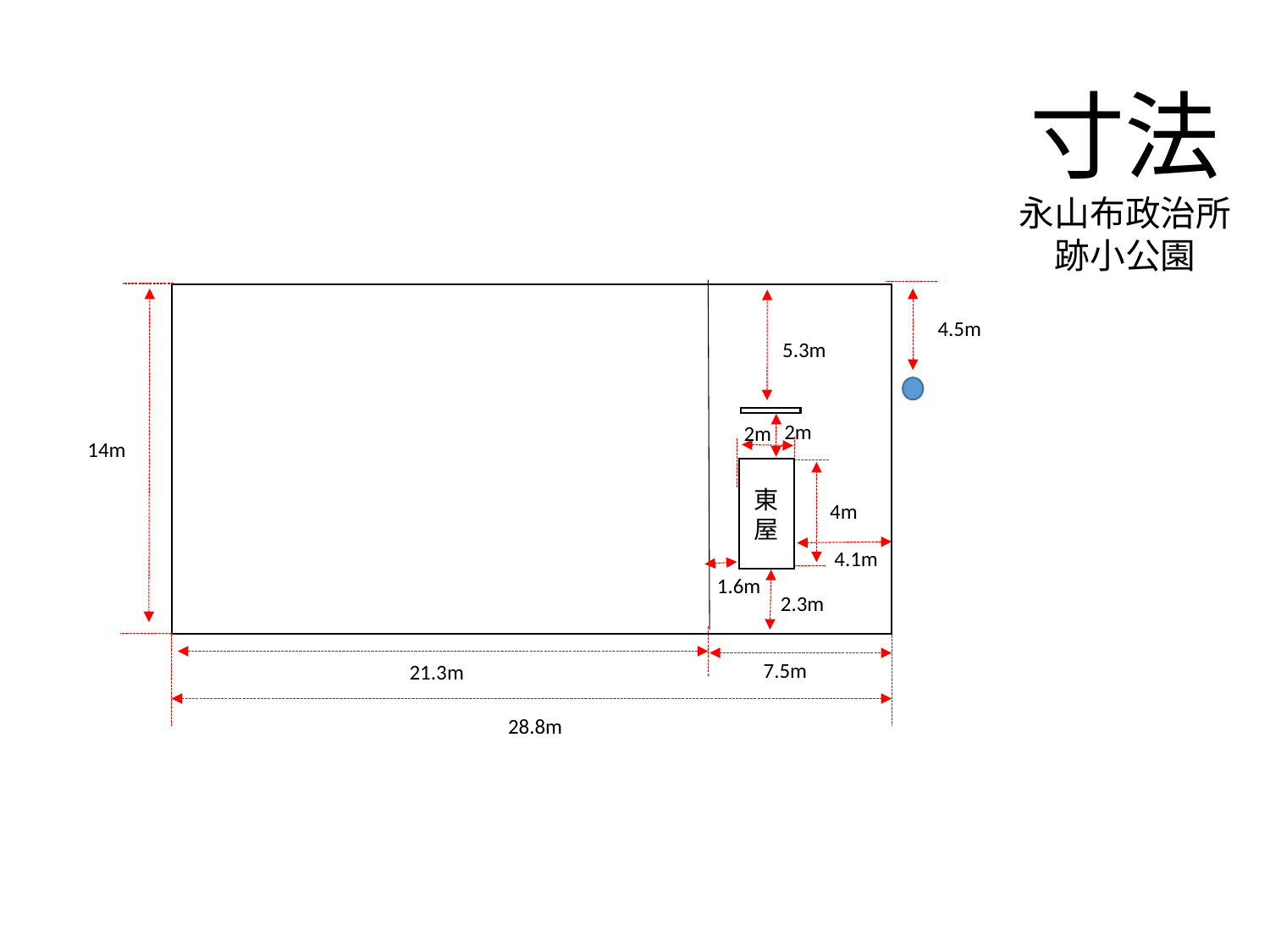

寸法
永山布政治所跡小公園

4.5m
5.3m

2m
2m
14m
東屋
4m
4.1m
1.6m
2.3m
7.5m
21.3m
28.8m